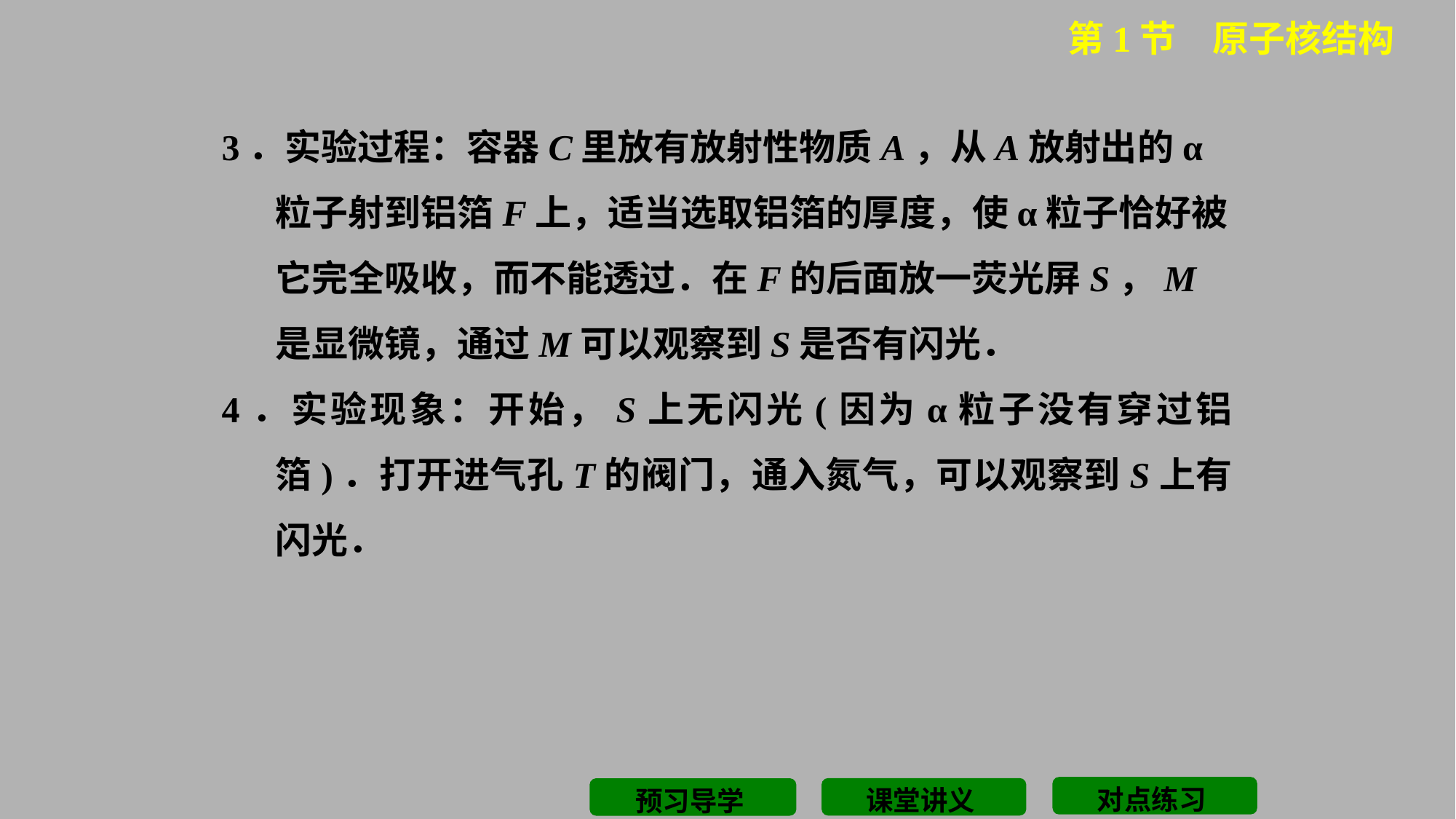

3．实验过程：容器C里放有放射性物质A，从A放射出的α粒子射到铝箔F上，适当选取铝箔的厚度，使α粒子恰好被它完全吸收，而不能透过．在F的后面放一荧光屏S，M是显微镜，通过M可以观察到S是否有闪光．
4．实验现象：开始，S上无闪光(因为α粒子没有穿过铝箔)．打开进气孔T的阀门，通入氮气，可以观察到S上有闪光．